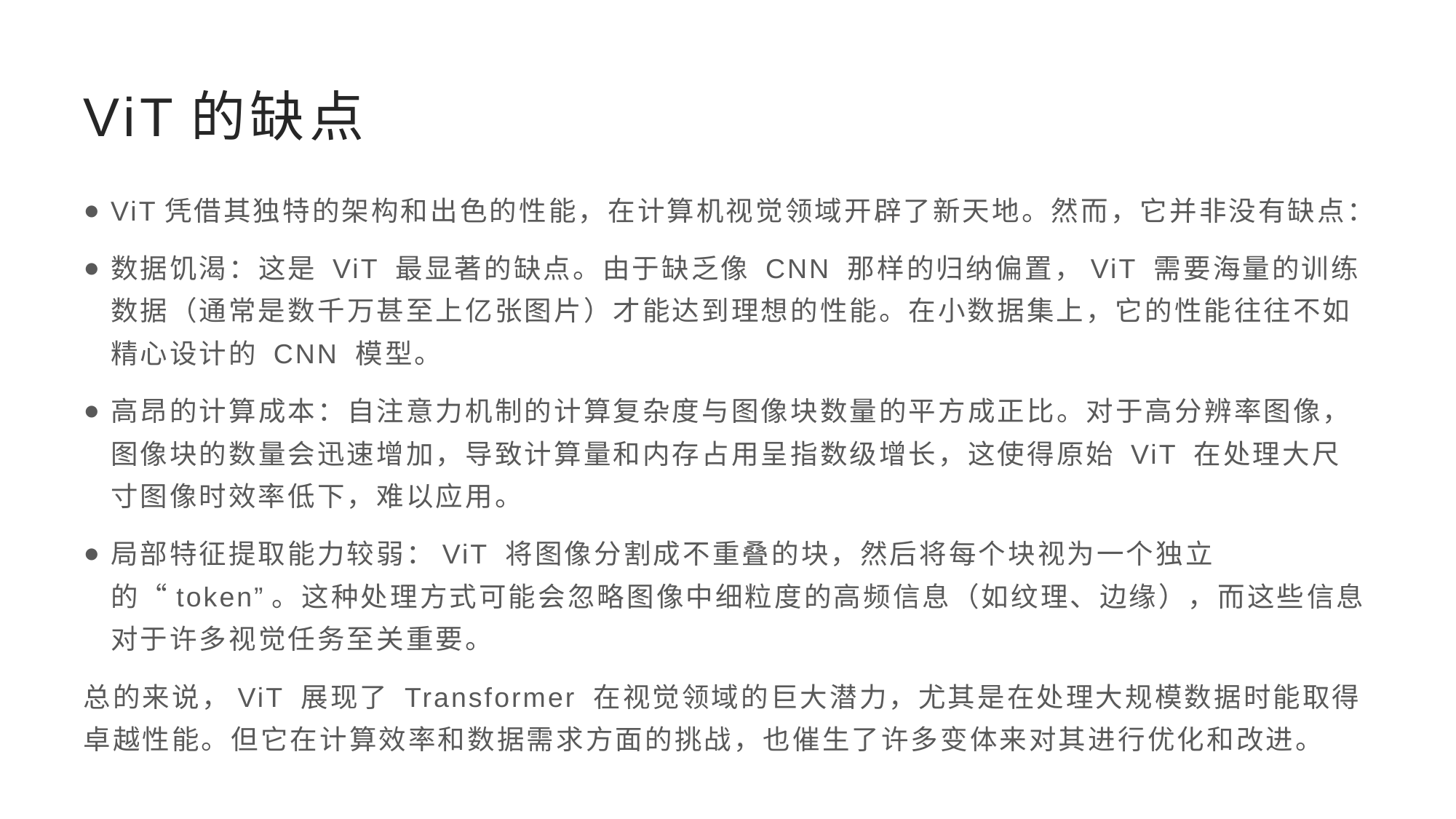

# ViT的缺点
ViT凭借其独特的架构和出色的性能，在计算机视觉领域开辟了新天地。然而，它并非没有缺点：
数据饥渴：这是 ViT 最显著的缺点。由于缺乏像 CNN 那样的归纳偏置，ViT 需要海量的训练数据（通常是数千万甚至上亿张图片）才能达到理想的性能。在小数据集上，它的性能往往不如精心设计的 CNN 模型。
高昂的计算成本：自注意力机制的计算复杂度与图像块数量的平方成正比。对于高分辨率图像，图像块的数量会迅速增加，导致计算量和内存占用呈指数级增长，这使得原始 ViT 在处理大尺寸图像时效率低下，难以应用。
局部特征提取能力较弱：ViT 将图像分割成不重叠的块，然后将每个块视为一个独立的“token”。这种处理方式可能会忽略图像中细粒度的高频信息（如纹理、边缘），而这些信息对于许多视觉任务至关重要。
总的来说，ViT 展现了 Transformer 在视觉领域的巨大潜力，尤其是在处理大规模数据时能取得卓越性能。但它在计算效率和数据需求方面的挑战，也催生了许多变体来对其进行优化和改进。